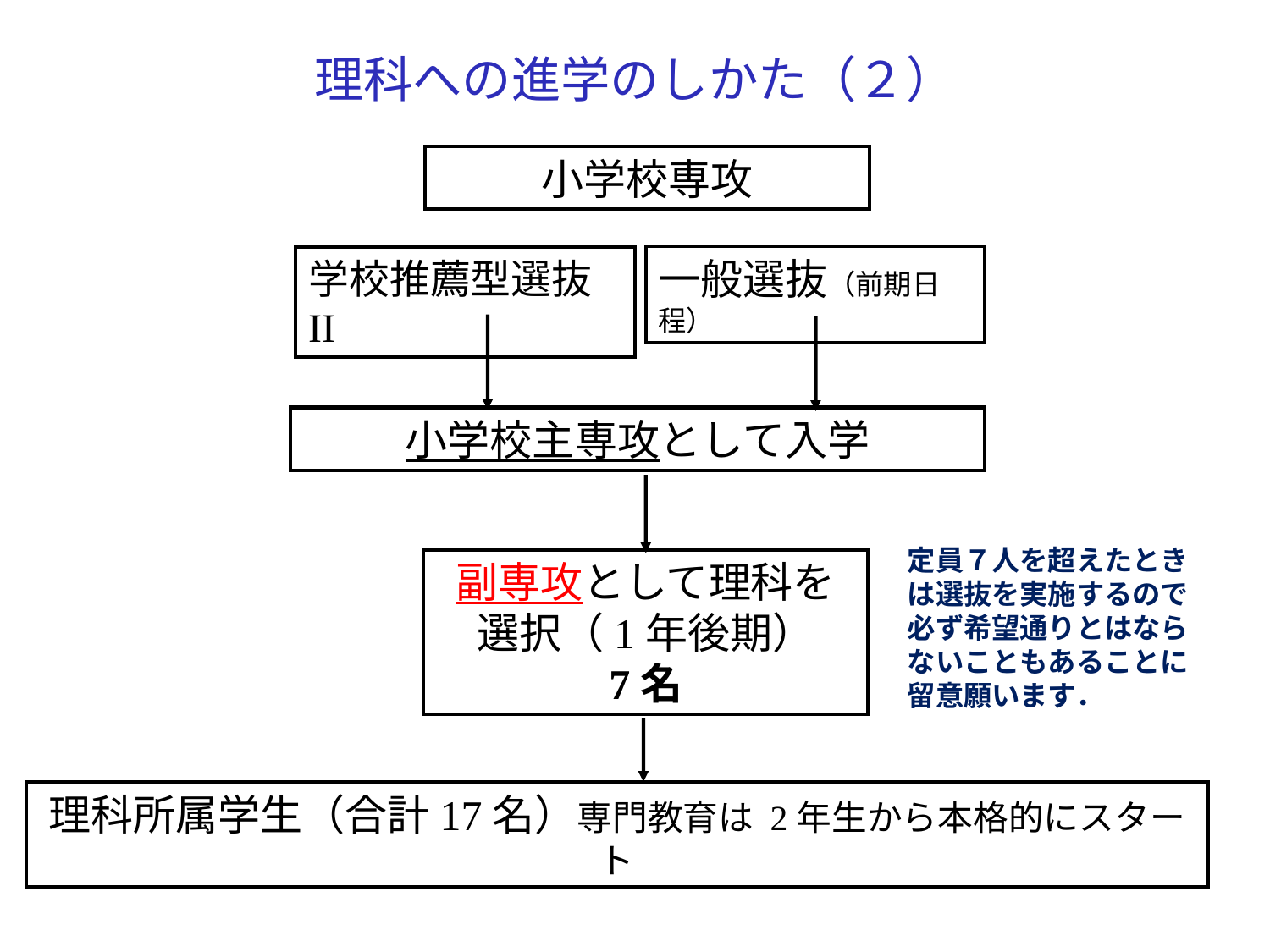

理科への進学のしかた（２）
小学校専攻
一般選抜（前期日程）
学校推薦型選抜II

小学校主専攻として入学

副専攻として理科を
選択（1年後期）
7名
定員７人を超えたときは選抜を実施するので
必ず希望通りとはならないこともあることに留意願います．

理科所属学生（合計17名）専門教育は 2年生から本格的にスタート